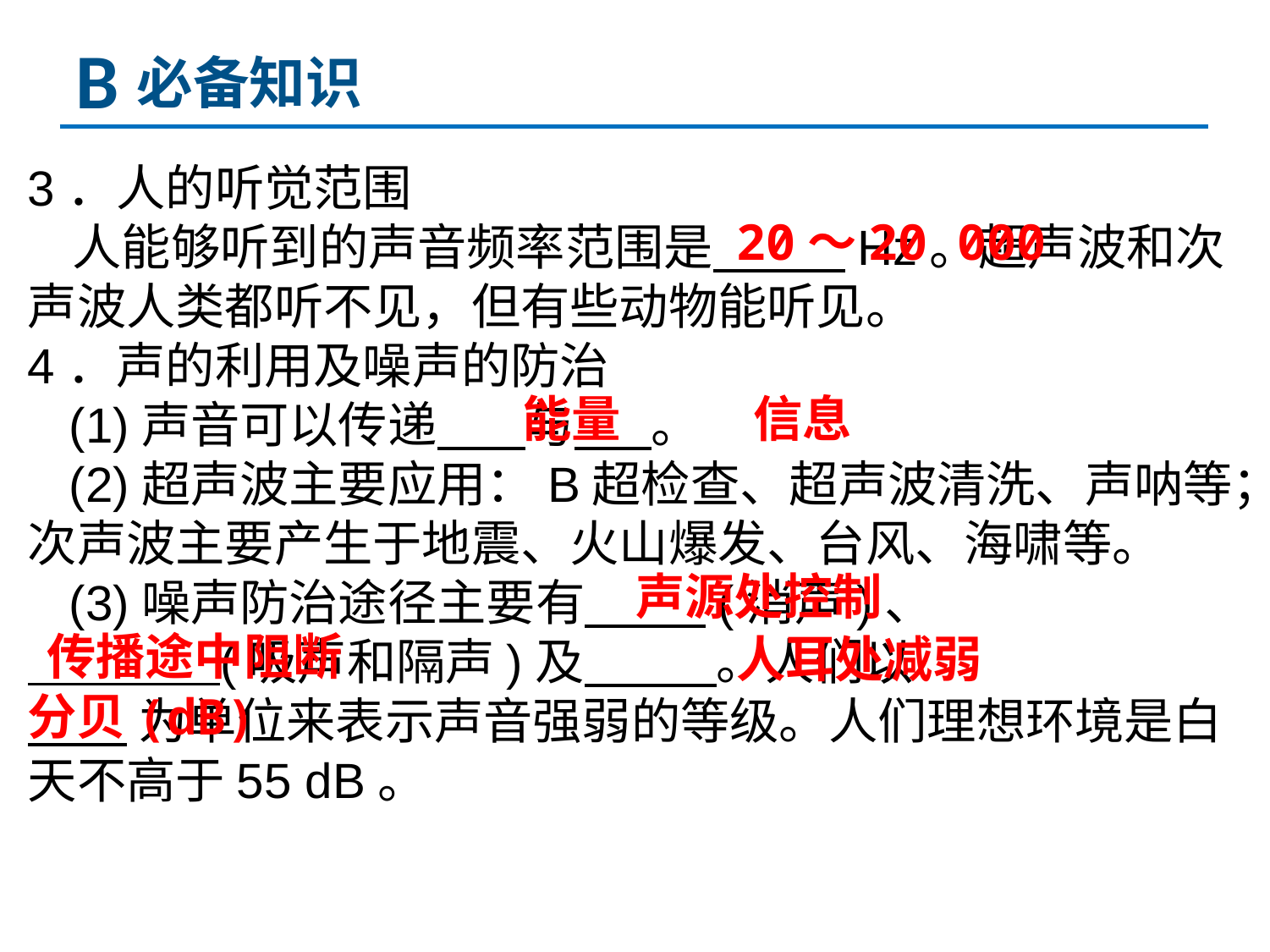

B
必备知识
3．人的听觉范围
   人能够听到的声音频率范围是            Hz。超声波和次声波人类都听不见，但有些动物能听见。
4．声的利用及噪声的防治
   (1)声音可以传递        与       。
   (2)超声波主要应用：B超检查、超声波清洗、声呐等；
次声波主要产生于地震、火山爆发、台风、海啸等。
   (3)噪声防治途径主要有           (消声)、
              (吸声和隔声)及            。人们以
         为单位来表示声音强弱的等级。人们理想环境是白天不高于55 dB。
20～20 000
能量
信息
声源处控制
传播途中阻断
人耳处减弱
分贝(dB)